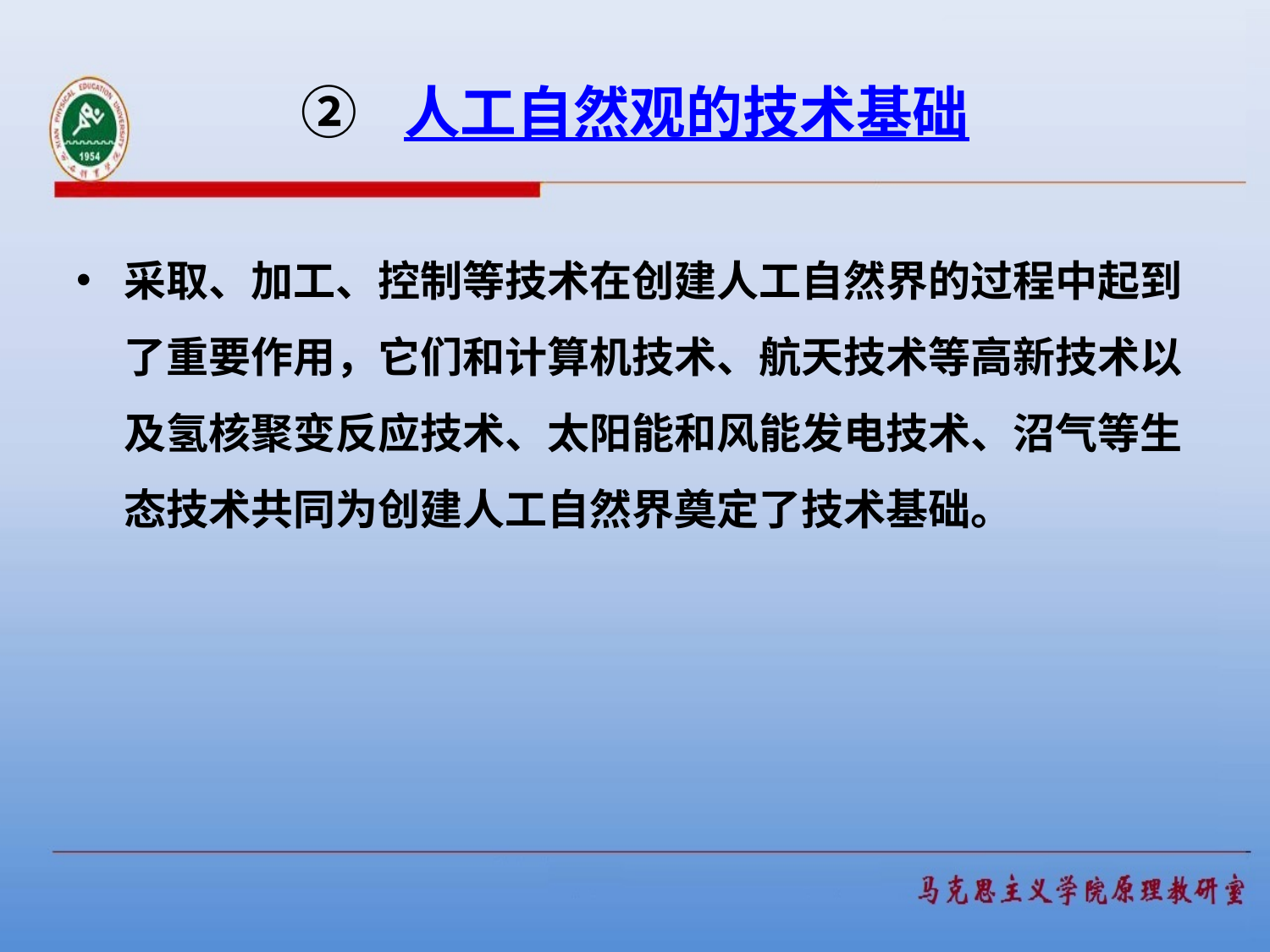

# 人工自然观的技术基础
采取、加工、控制等技术在创建人工自然界的过程中起到了重要作用，它们和计算机技术、航天技术等高新技术以及氢核聚变反应技术、太阳能和风能发电技术、沼气等生态技术共同为创建人工自然界奠定了技术基础。